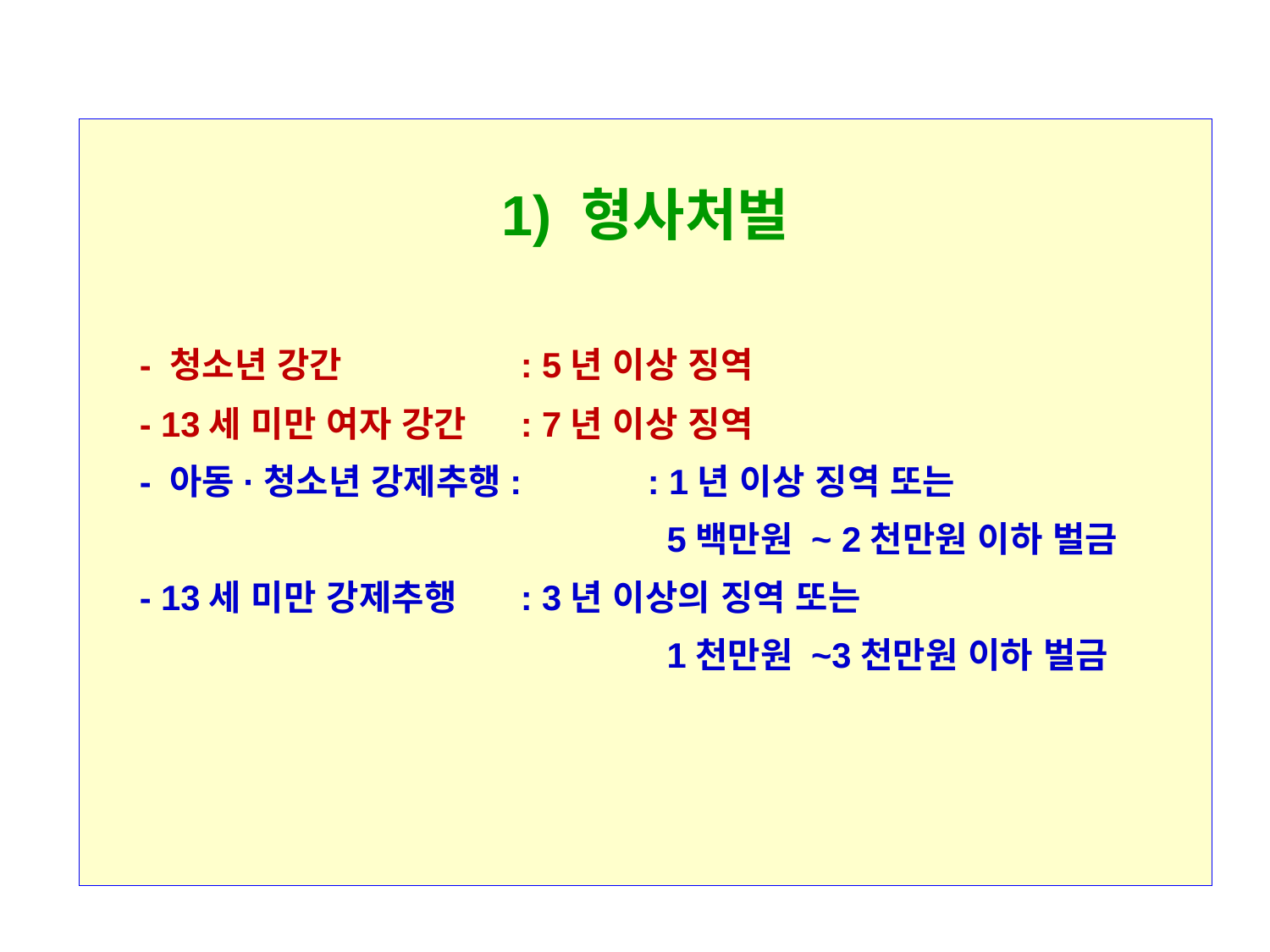

1) 형사처벌

	- 청소년 강간		: 5년 이상 징역
	- 13세 미만 여자 강간	: 7년 이상 징역
	- 아동·청소년 강제추행:	: 1년 이상 징역 또는
					  5백만원 ~ 2천만원 이하 벌금
	- 13세 미만 강제추행	: 3년 이상의 징역 또는
					  1천만원 ~3천만원 이하 벌금